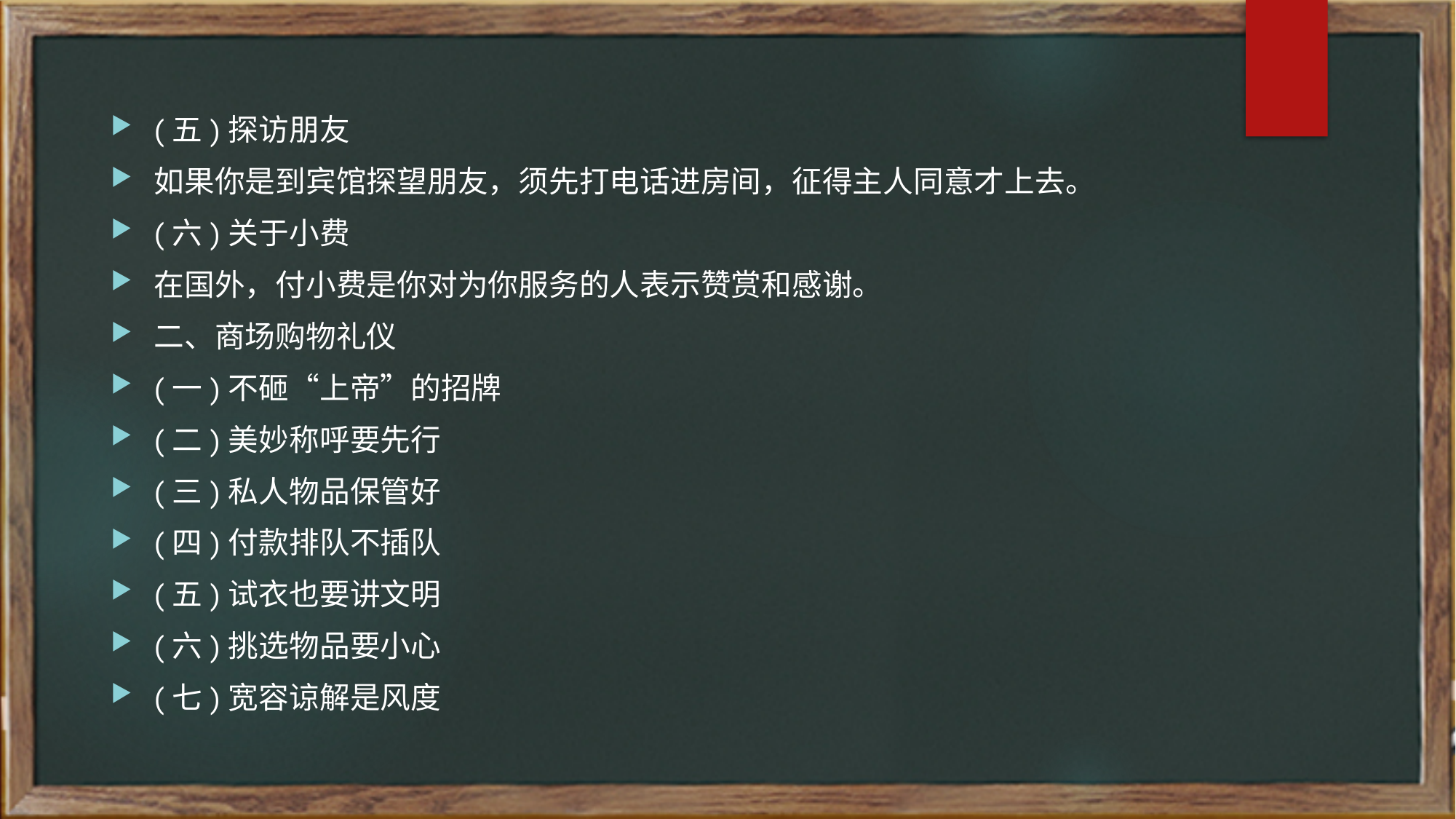

(五)探访朋友
如果你是到宾馆探望朋友，须先打电话进房间，征得主人同意才上去。
(六)关于小费
在国外，付小费是你对为你服务的人表示赞赏和感谢。
二、商场购物礼仪
(一)不砸“上帝”的招牌
(二)美妙称呼要先行
(三)私人物品保管好
(四)付款排队不插队
(五)试衣也要讲文明
(六)挑选物品要小心
(七)宽容谅解是风度